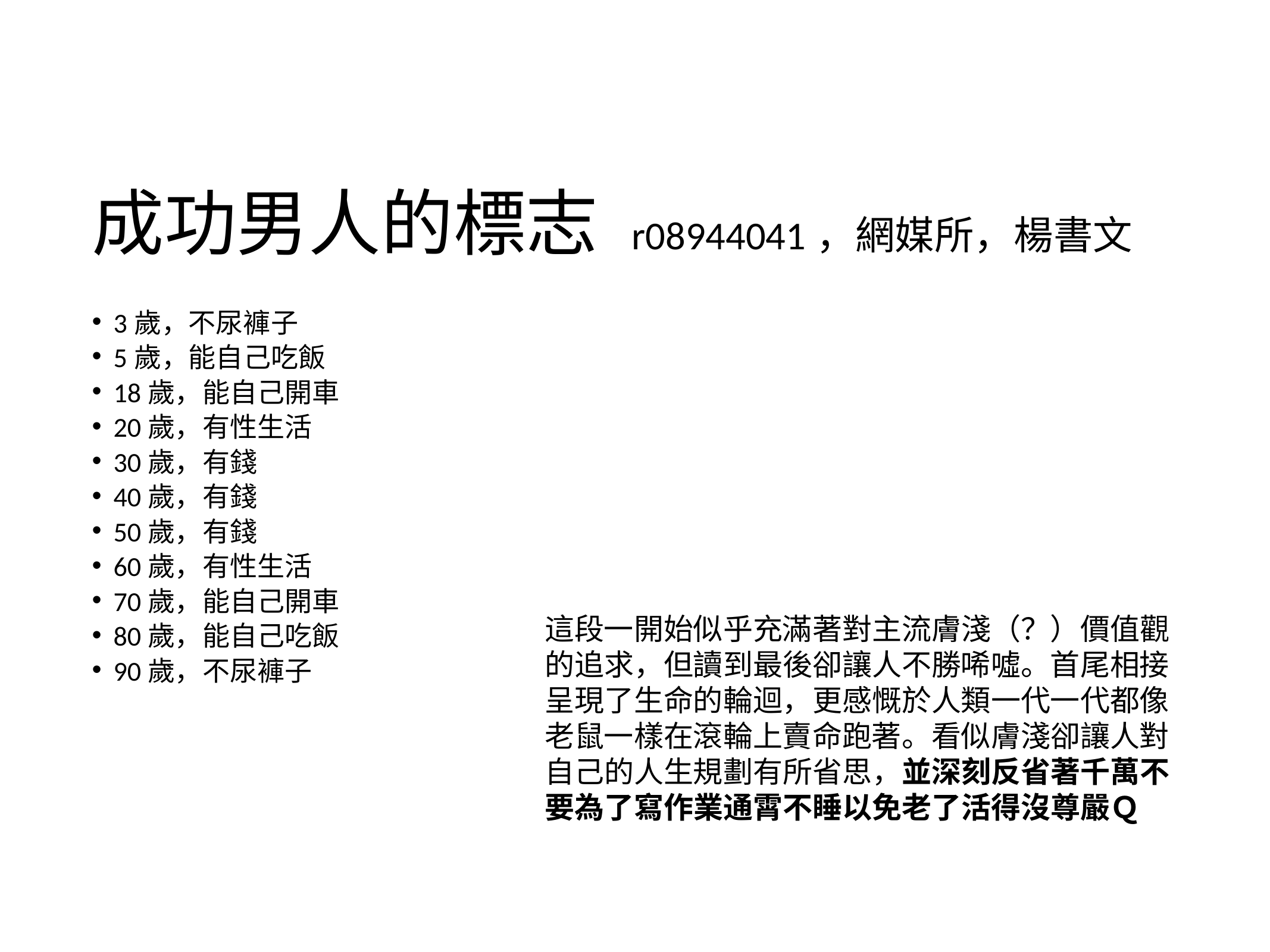

# 成功男人的標志 r08944041，網媒所，楊書文
3歲，不尿褲子
5歲，能自己吃飯
18歲，能自己開車
20歲，有性生活
30歲，有錢
40歲，有錢
50歲，有錢
60歲，有性生活
70歲，能自己開車
80歲，能自己吃飯
90歲，不尿褲子
這段一開始似乎充滿著對主流膚淺（？）價值觀的追求，但讀到最後卻讓人不勝唏噓。首尾相接呈現了生命的輪迴，更感慨於人類一代一代都像老鼠一樣在滾輪上賣命跑著。看似膚淺卻讓人對自己的人生規劃有所省思，並深刻反省著千萬不要為了寫作業通霄不睡以免老了活得沒尊嚴Ｑ